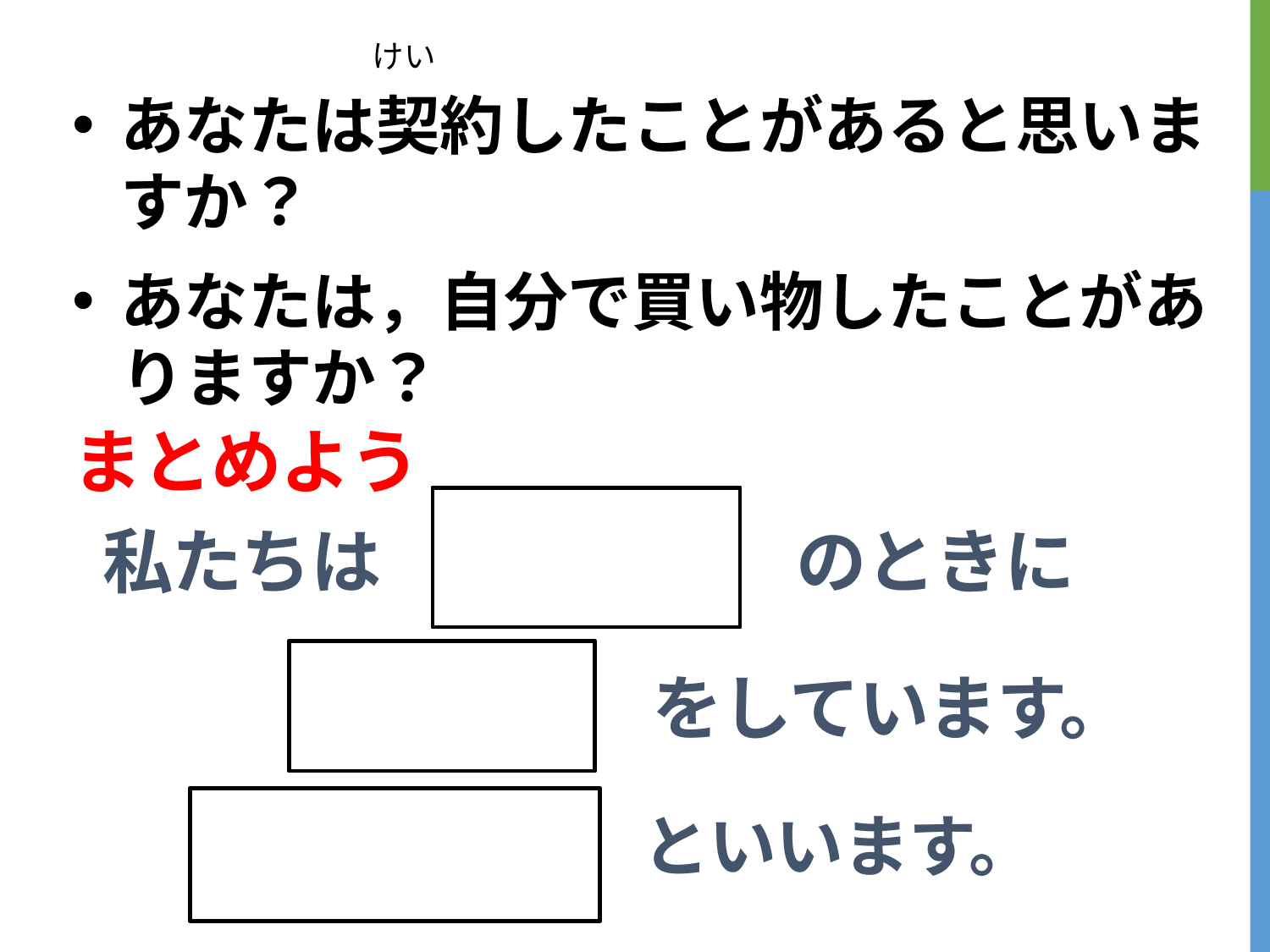

けい
あなたは契約したことがあると思いますか？
あなたは，自分で買い物したことがありますか？

# まとめよう
買い物

私たちは　　　　　　のときに
契 約

をしています。

売 買 契 約
といいます。